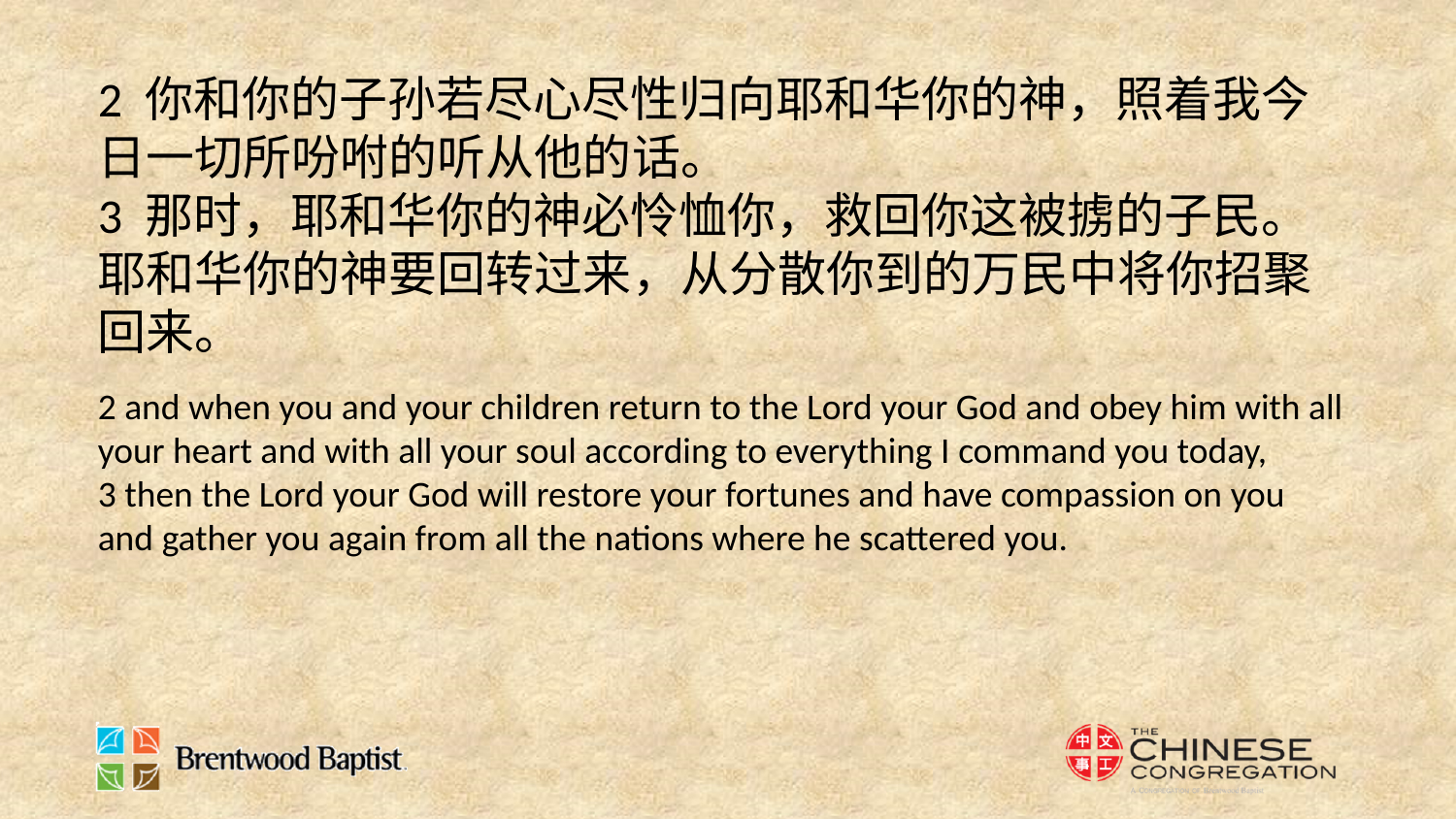

2 你和你的子孙若尽心尽性归向耶和华你的神，照着我今日一切所吩咐的听从他的话。
3 那时，耶和华你的神必怜恤你，救回你这被掳的子民。耶和华你的神要回转过来，从分散你到的万民中将你招聚回来。

2 and when you and your children return to the Lord your God and obey him with all your heart and with all your soul according to everything I command you today,
3 then the Lord your God will restore your fortunes and have compassion on you and gather you again from all the nations where he scattered you.